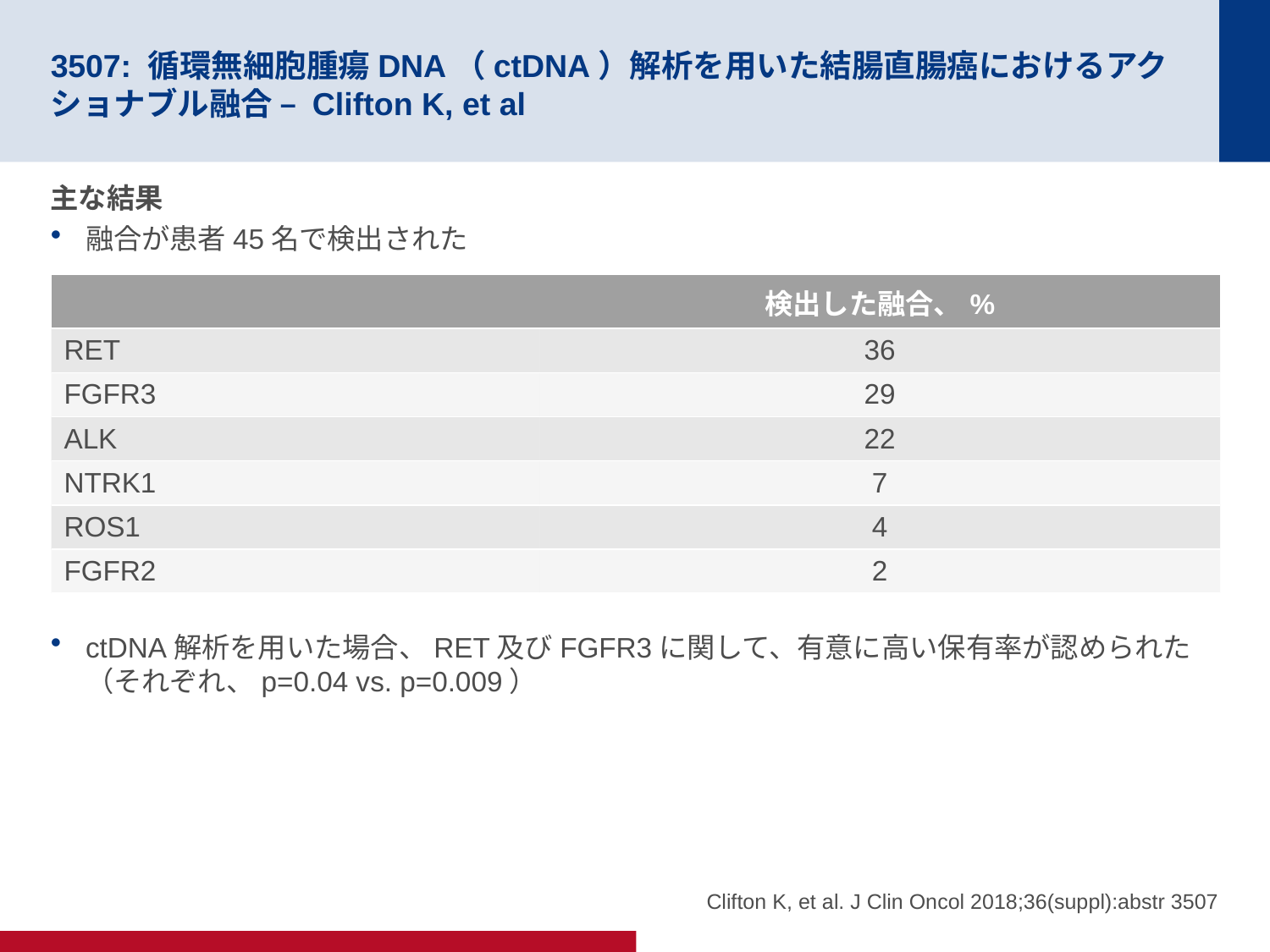

# 3507: 循環無細胞腫瘍DNA（ctDNA）解析を用いた結腸直腸癌におけるアクショナブル融合 – Clifton K, et al
主な結果
融合が患者45名で検出された

ctDNA解析を用いた場合、RET及びFGFR3に関して、有意に高い保有率が認められた（それぞれ、p=0.04 vs. p=0.009）

|  | 検出した融合、% |
| --- | --- |
| RET | 36 |
| FGFR3 | 29 |
| ALK | 22 |
| NTRK1 | 7 |
| ROS1 | 4 |
| FGFR2 | 2 |
Clifton K, et al. J Clin Oncol 2018;36(suppl):abstr 3507